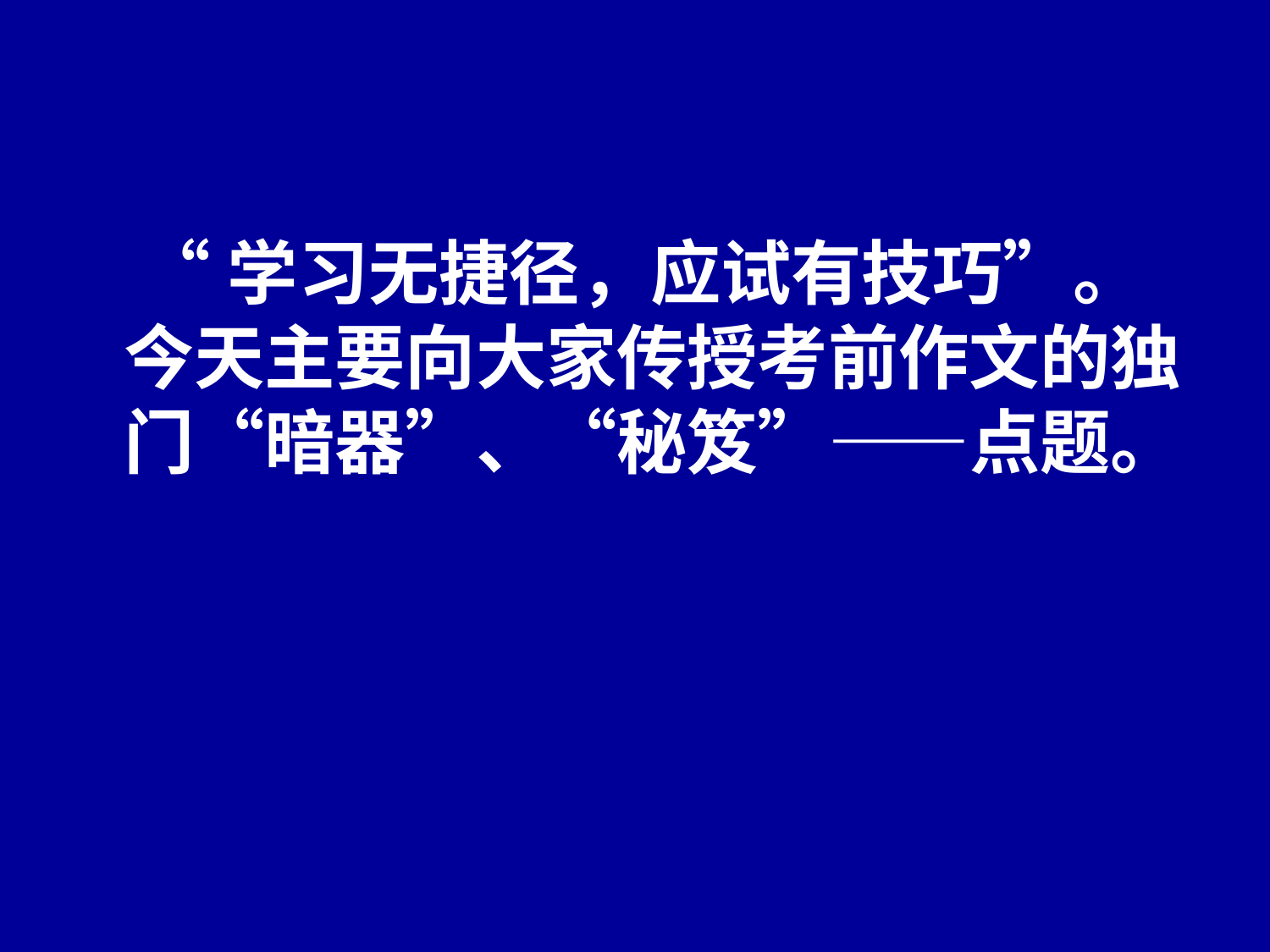

“学习无捷径，应试有技巧”。今天主要向大家传授考前作文的独门“暗器”、“秘笈”——点题。